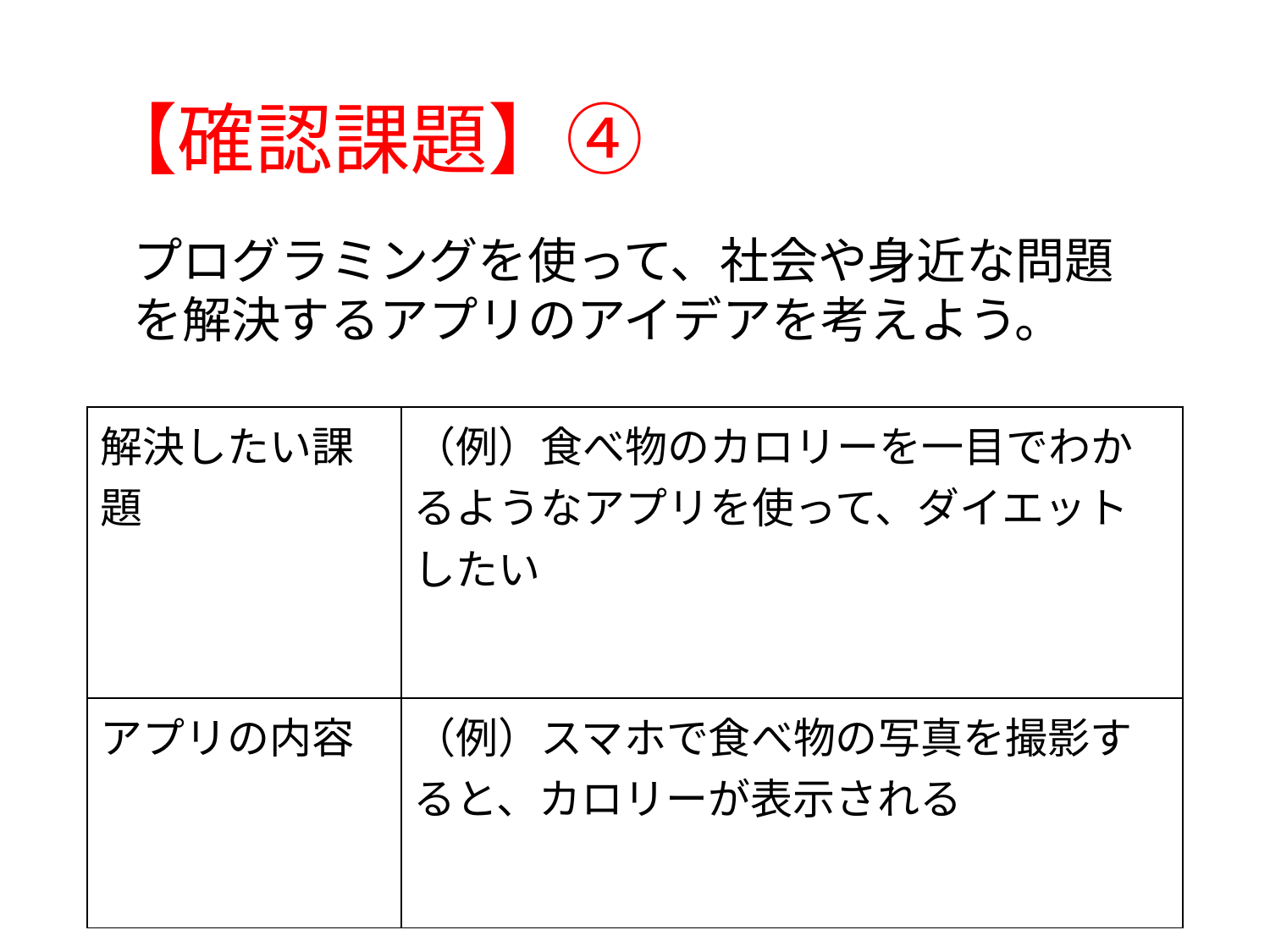

# 【確認課題】➃
プログラミングを使って、社会や身近な問題を解決するアプリのアイデアを考えよう。
| 解決したい課題 | （例）食べ物のカロリーを一目でわかるようなアプリを使って、ダイエットしたい |
| --- | --- |
| アプリの内容 | （例）スマホで食べ物の写真を撮影すると、カロリーが表示される |